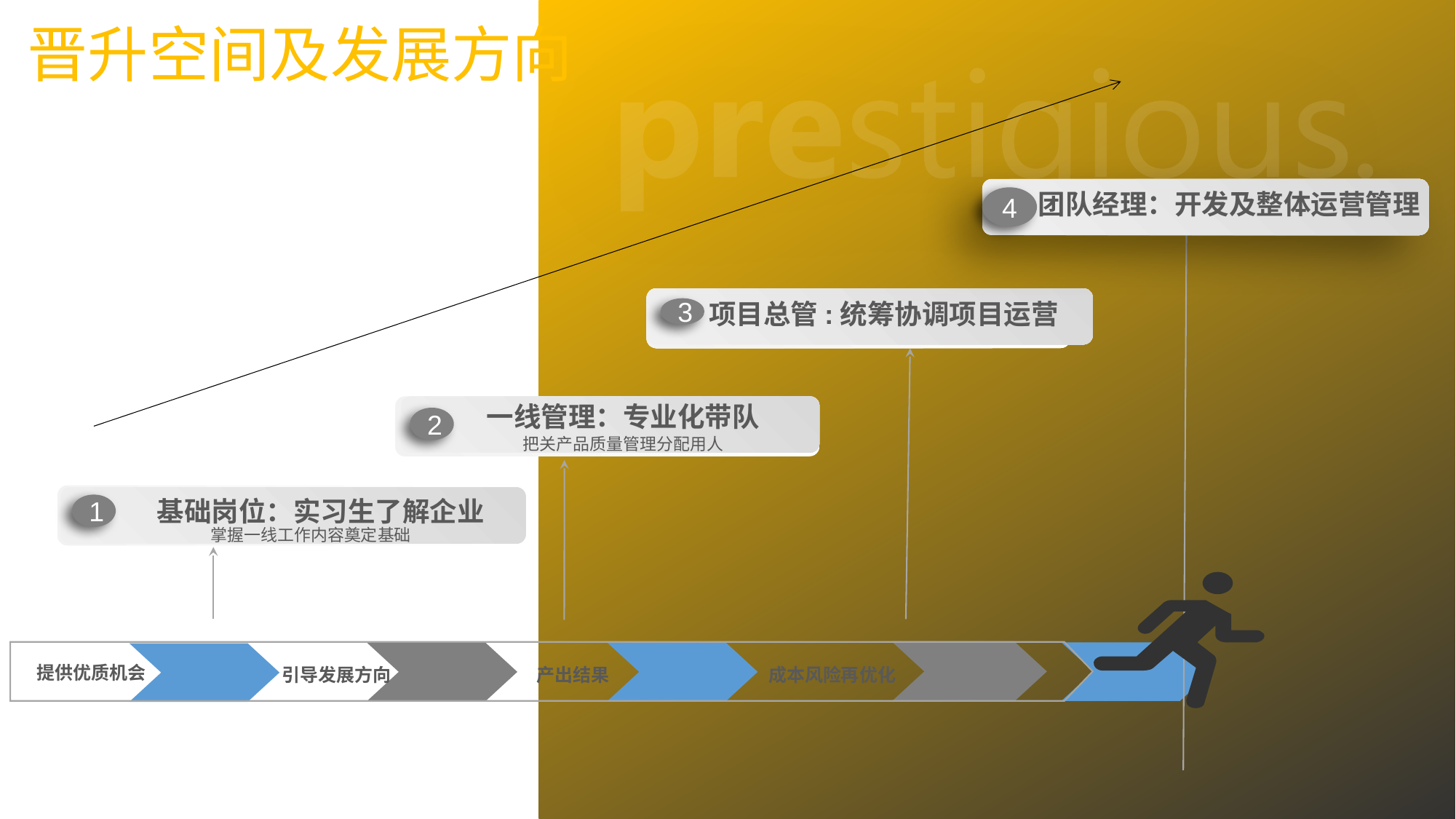

晋升空间及发展方向

4
团队经理：开发及整体运营管理

项目总管:统筹协调项目运营
3

一线管理：专业化带队
2
把关产品质量管理分配用人

1
基础岗位：实习生了解企业
掌握一线工作内容奠定基础

提供优质机会
成本风险再优化
产出结果
引导发展方向
Testimonials